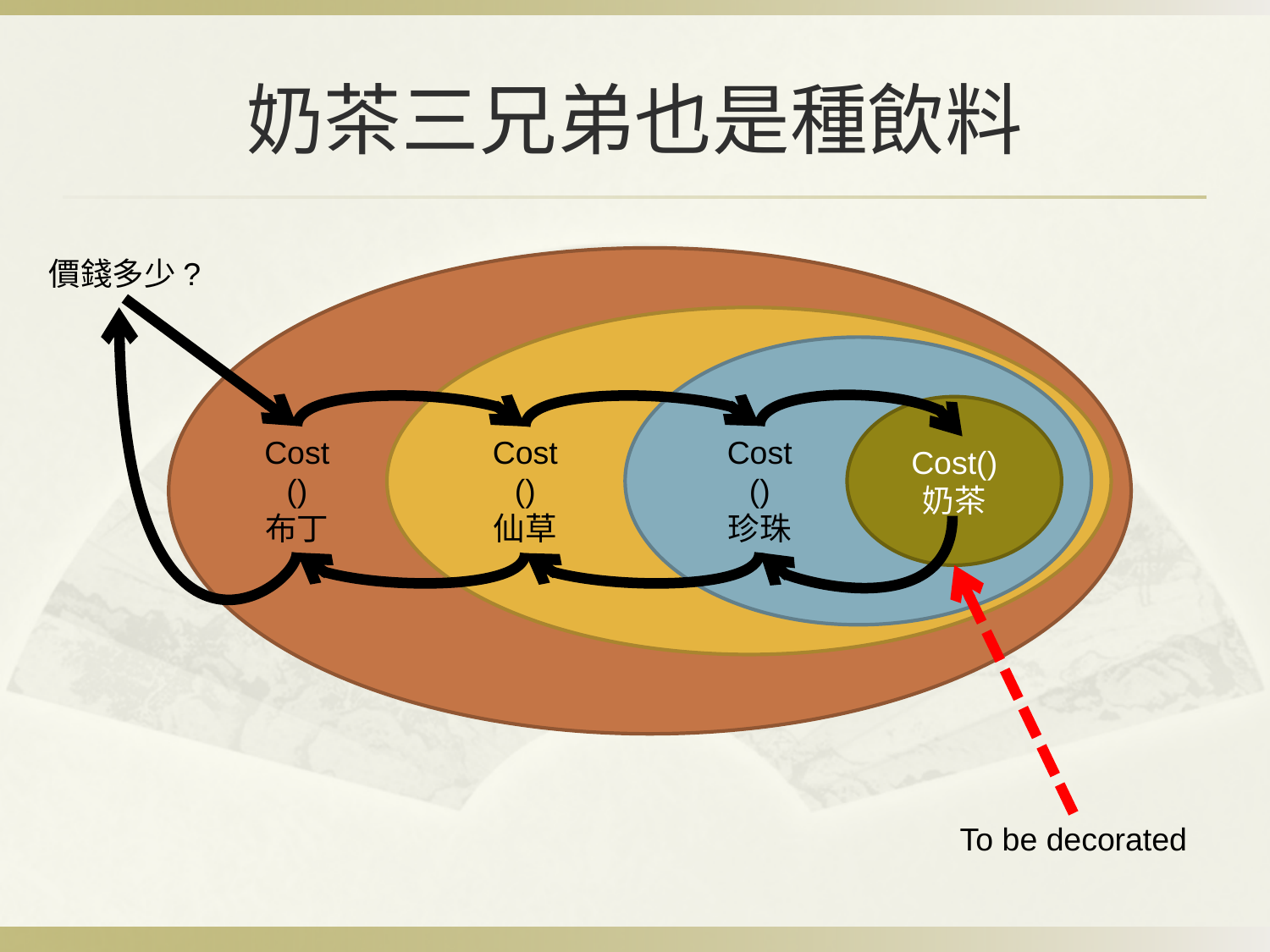

# 奶茶三兄弟也是種飲料
價錢多少?

Cost()
布丁

Cost()
仙草

Cost()
珍珠
Cost()
奶茶
To be decorated